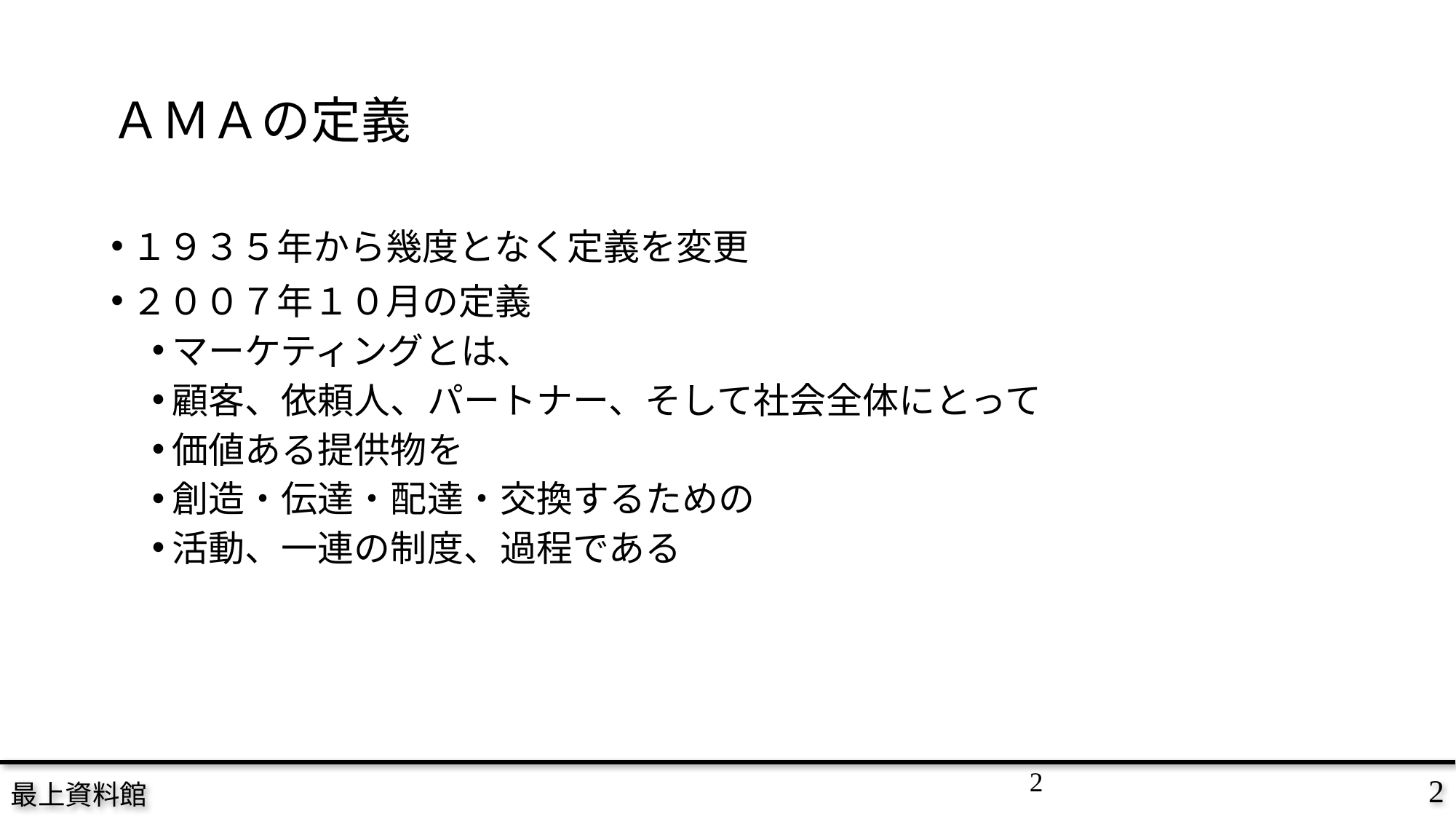

# ＡＭＡの定義
１９３５年から幾度となく定義を変更
２００７年１０月の定義
マーケティングとは、
顧客、依頼人、パートナー、そして社会全体にとって
価値ある提供物を
創造・伝達・配達・交換するための
活動、一連の制度、過程である
2